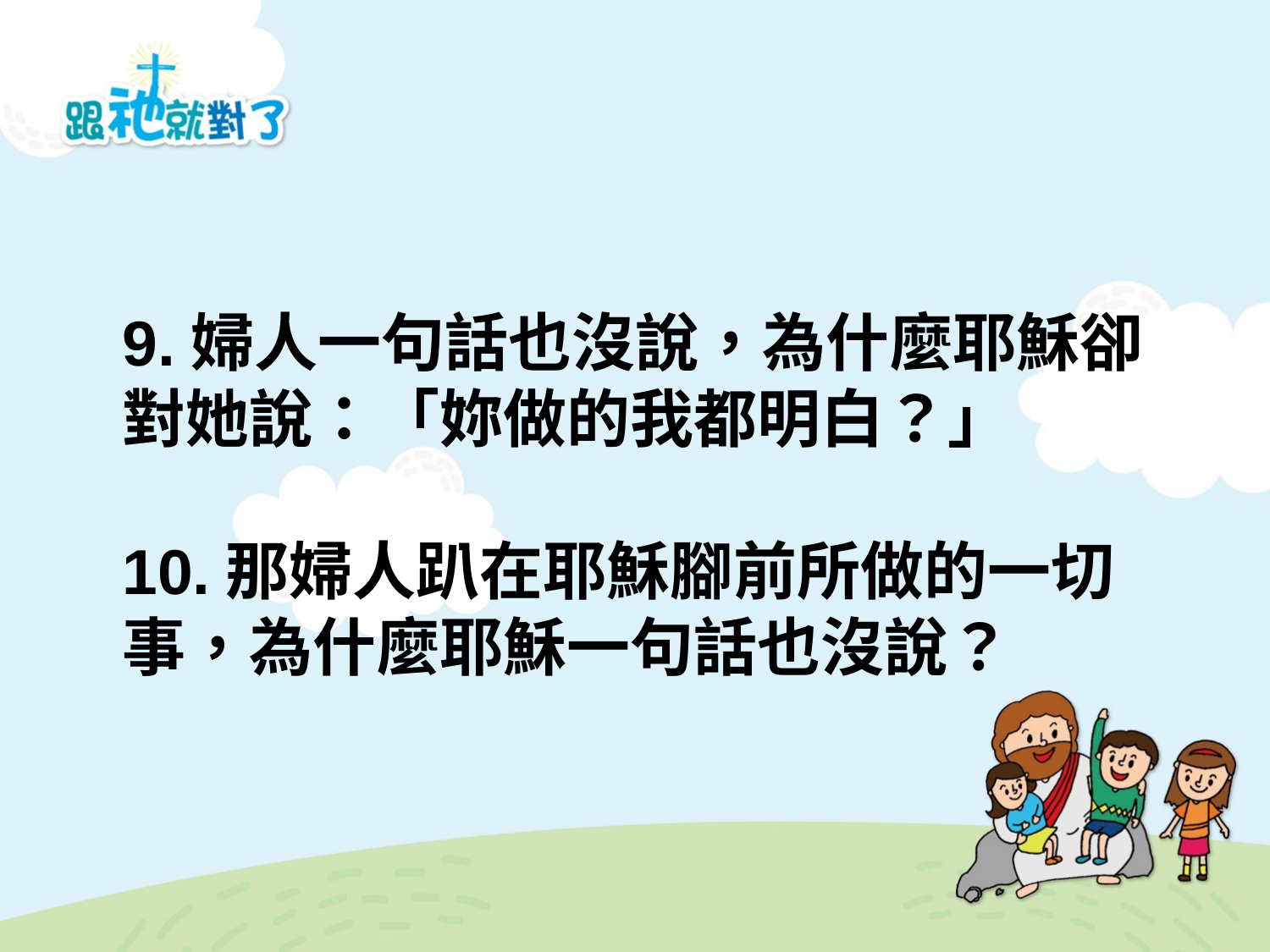

9.婦人一句話也沒說，為什麼耶穌卻對她說：「妳做的我都明白？」

10.那婦人趴在耶穌腳前所做的一切事，為什麼耶穌一句話也沒說？